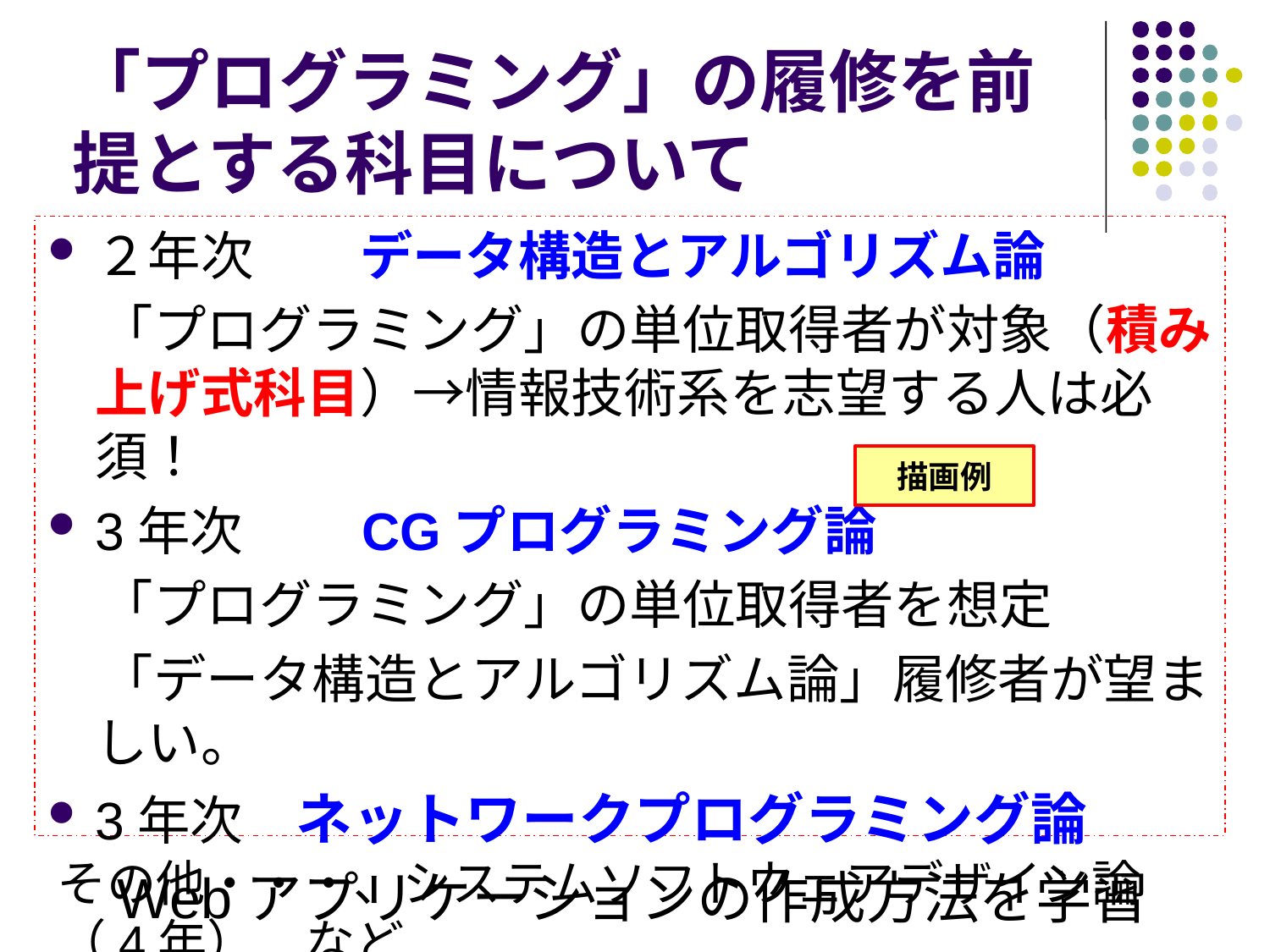

# 「プログラミング」の履修を前提とする科目について
２年次　　データ構造とアルゴリズム論
　「プログラミング」の単位取得者が対象（積み上げ式科目）→情報技術系を志望する人は必須！
3年次　　CGプログラミング論
　「プログラミング」の単位取得者を想定
　「データ構造とアルゴリズム論」履修者が望ましい。
3年次　ネットワークプログラミング論
　Webアプリケーションの作成方法を学習

描画例
その他・・・、システムソフトウェアデザイン論（4年）　など